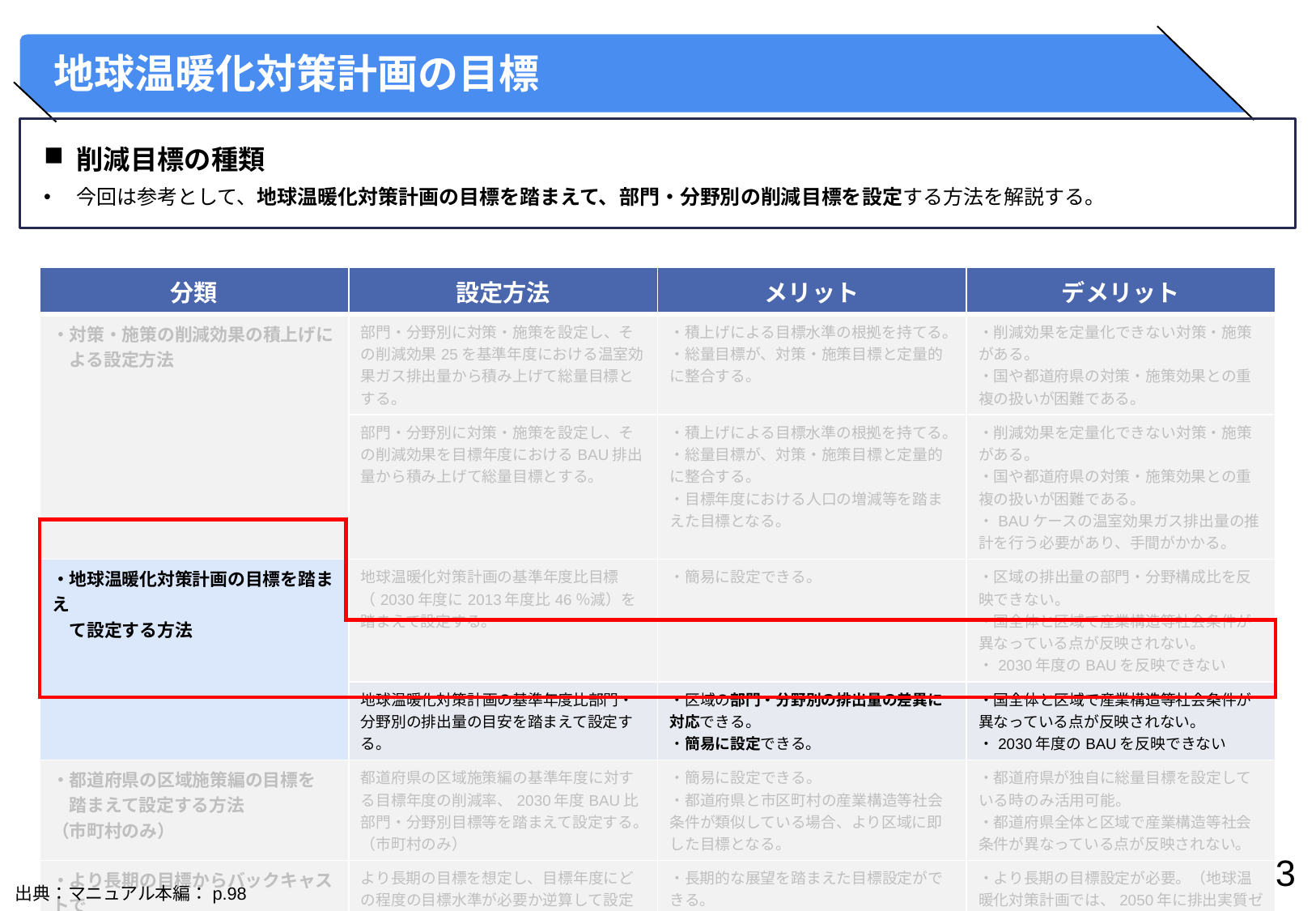

# 地球温暖化対策計画の目標
削減目標の種類
今回は参考として、地球温暖化対策計画の目標を踏まえて、部門・分野別の削減目標を設定する方法を解説する。
| 分類 | 設定方法 | メリット | デメリット |
| --- | --- | --- | --- |
| ・対策・施策の削減効果の積上げに 　よる設定方法 | 部門・分野別に対策・施策を設定し、その削減効果25を基準年度における温室効果ガス排出量から積み上げて総量目標とする。 | ・積上げによる目標水準の根拠を持てる。 ・総量目標が、対策・施策目標と定量的に整合する。 | ・削減効果を定量化できない対策・施策がある。 ・国や都道府県の対策・施策効果との重複の扱いが困難である。 |
|  | 部門・分野別に対策・施策を設定し、その削減効果を目標年度におけるBAU排出量から積み上げて総量目標とする。 | ・積上げによる目標水準の根拠を持てる。 ・総量目標が、対策・施策目標と定量的に整合する。 ・目標年度における人口の増減等を踏まえた目標となる。 | ・削減効果を定量化できない対策・施策がある。 ・国や都道府県の対策・施策効果との重複の扱いが困難である。 ・BAUケースの温室効果ガス排出量の推計を行う必要があり、手間がかかる。 |
| ・地球温暖化対策計画の目標を踏まえ 　て設定する方法 | 地球温暖化対策計画の基準年度比目標（2030年度に2013年度比46％減）を踏まえて設定する。 | ・簡易に設定できる。 | ・区域の排出量の部門・分野構成比を反映できない。 ・国全体と区域で産業構造等社会条件が異なっている点が反映されない。 ・2030年度のBAUを反映できない |
|  | 地球温暖化対策計画の基準年度比部門・分野別の排出量の目安を踏まえて設定する。 | ・区域の部門・分野別の排出量の差異に対応できる。 ・簡易に設定できる。 | ・国全体と区域で産業構造等社会条件が異なっている点が反映されない。 ・2030年度のBAUを反映できない |
| ・都道府県の区域施策編の目標を 　踏まえて設定する方法 （市町村のみ） | 都道府県の区域施策編の基準年度に対する目標年度の削減率、2030年度BAU比部門・分野別目標等を踏まえて設定する。（市町村のみ） | ・簡易に設定できる。 ・都道府県と市区町村の産業構造等社会条件が類似している場合、より区域に即した目標となる。 | ・都道府県が独自に総量目標を設定している時のみ活用可能。 ・都道府県全体と区域で産業構造等社会条件が異なっている点が反映されない。 |
| ・より長期の目標からバックキャストで 　設定する方法 | より長期の目標を想定し、目標年度にどの程度の目標水準が必要か逆算して設定する。 | ・長期的な展望を踏まえた目標設定ができる。 | ・より長期の目標設定が必要。（地球温暖化対策計画では、2050年に排出実質ゼロを掲げている。） |

出典：マニュアル本編：p.98